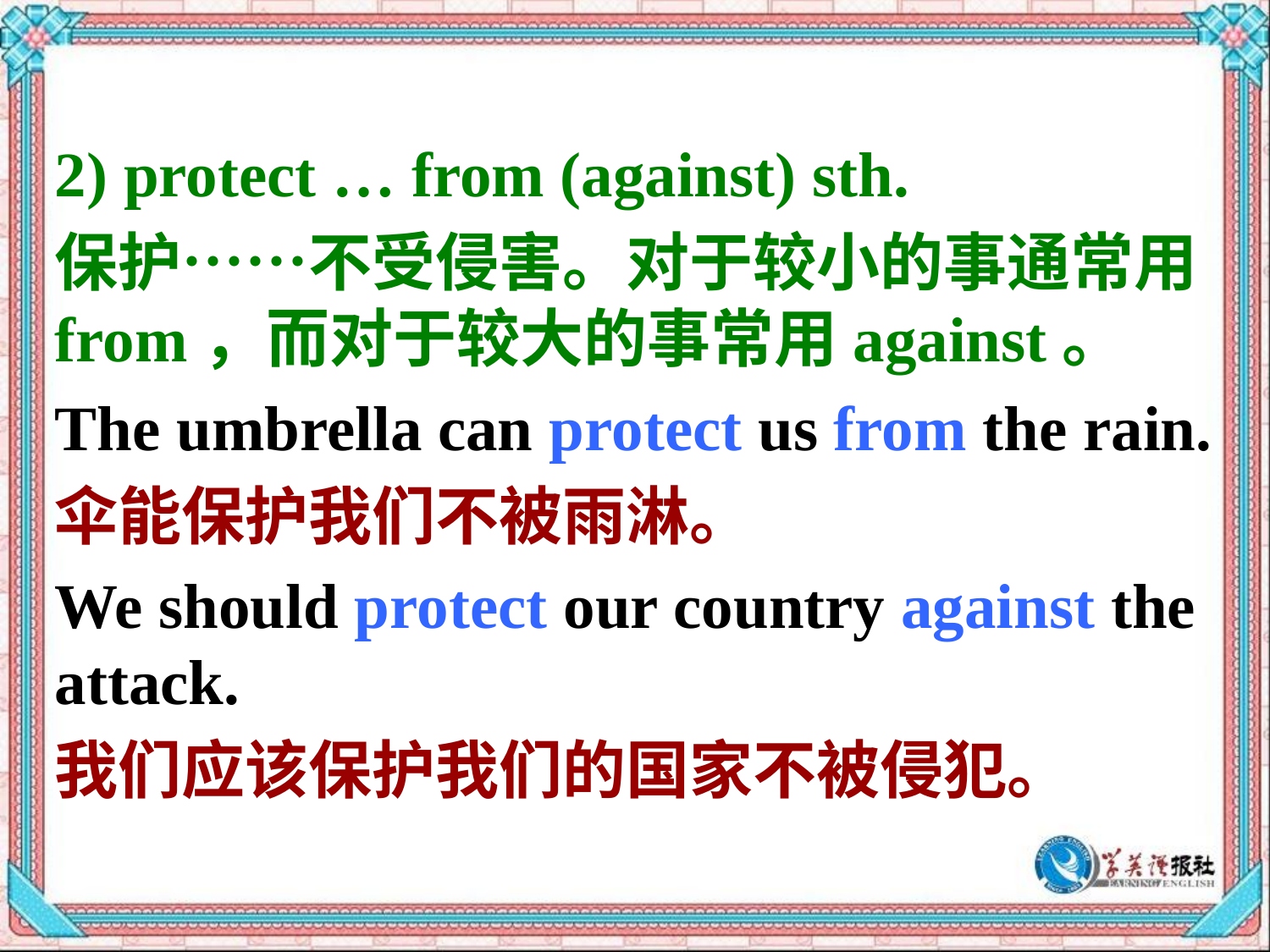

2) protect … from (against) sth.
保护……不受侵害。对于较小的事通常用from，而对于较大的事常用against。
The umbrella can protect us from the rain.
伞能保护我们不被雨淋。
We should protect our country against the attack.
我们应该保护我们的国家不被侵犯。